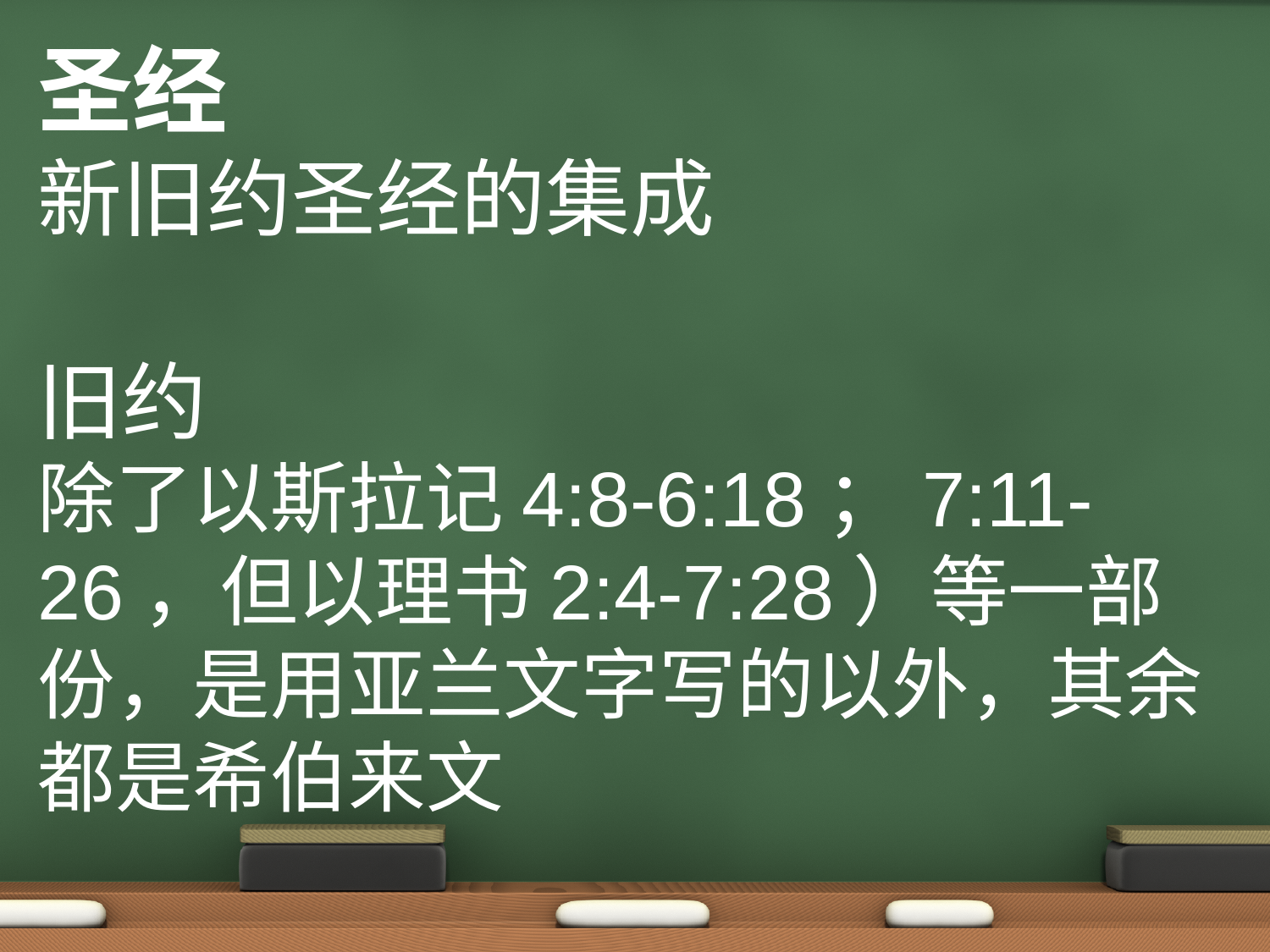

圣经
新旧约圣经的集成

旧约
除了以斯拉记4:8-6:18；7:11-26，但以理书2:4-7:28）等一部份，是用亚兰文字写的以外，其余都是希伯来文